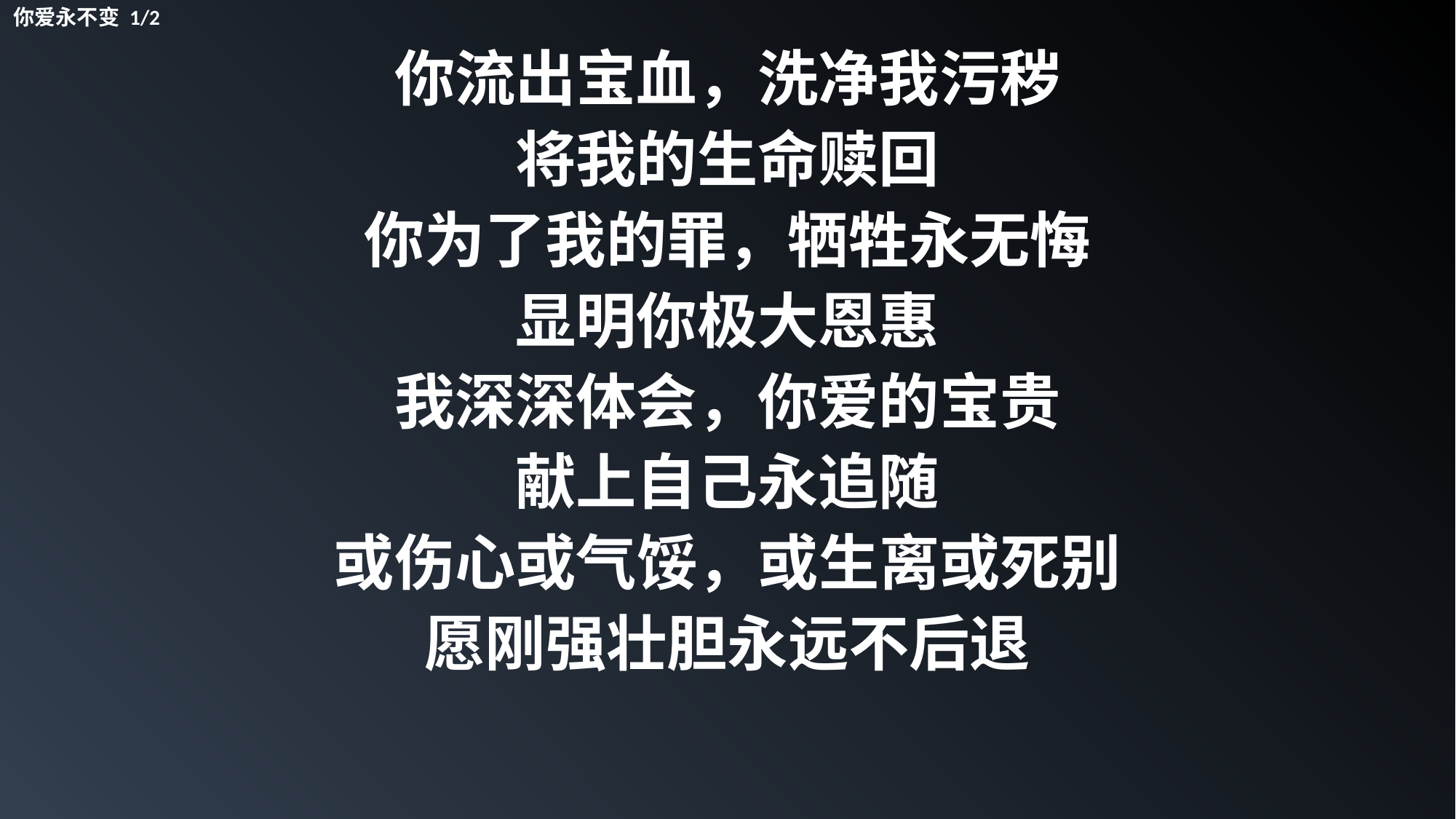

你爱永不变 1/2
你流出宝血，洗净我污秽
将我的生命赎回
你为了我的罪，牺牲永无悔
显明你极大恩惠
我深深体会，你爱的宝贵
献上自己永追随
或伤心或气馁，或生离或死别
愿刚强壮胆永远不后退